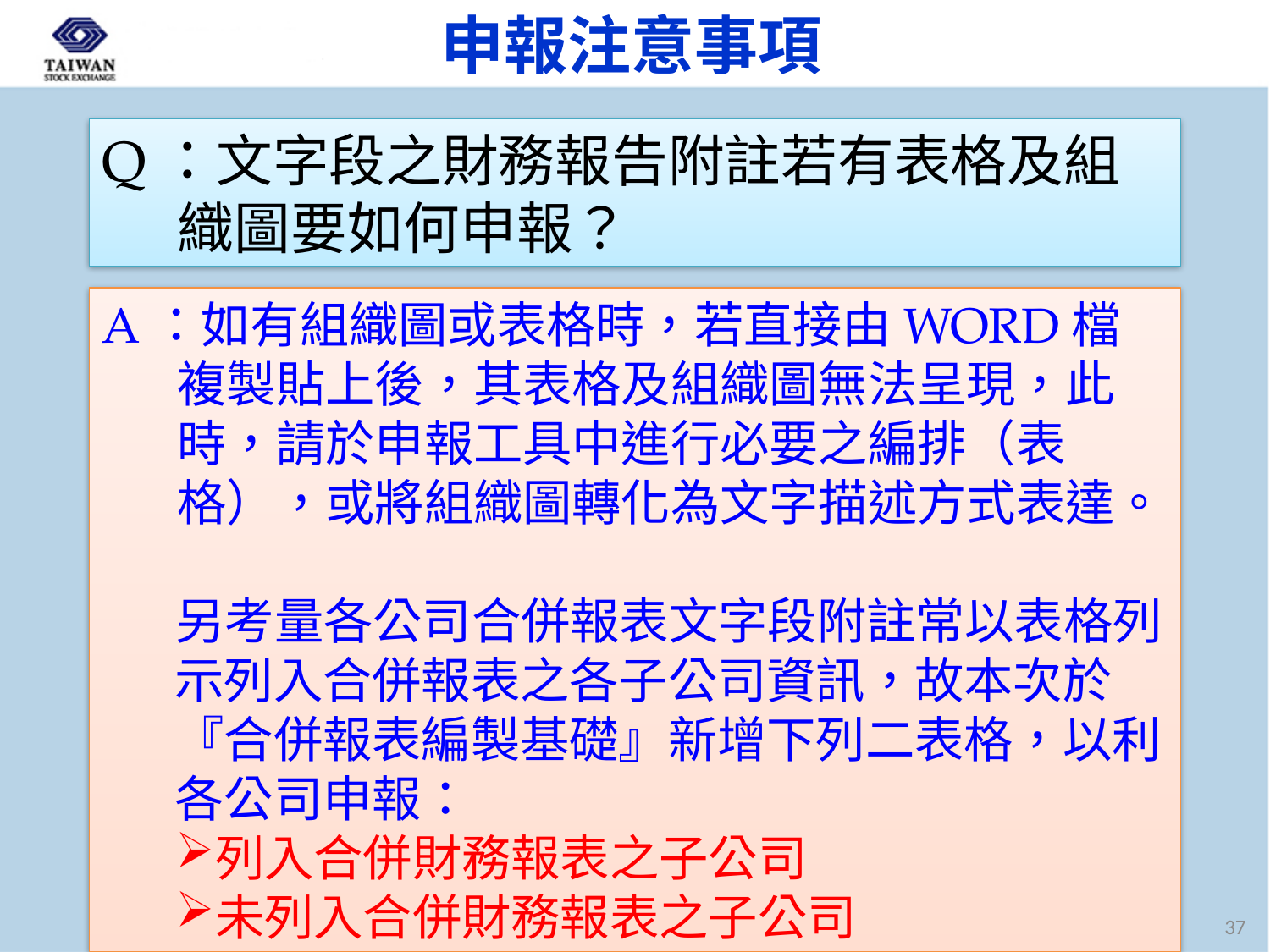

申報注意事項
Q：文字段之財務報告附註若有表格及組織圖要如何申報？
A：如有組織圖或表格時，若直接由WORD檔複製貼上後，其表格及組織圖無法呈現，此時，請於申報工具中進行必要之編排（表格），或將組織圖轉化為文字描述方式表達。
另考量各公司合併報表文字段附註常以表格列示列入合併報表之各子公司資訊，故本次於『合併報表編製基礎』新增下列二表格，以利各公司申報：
列入合併財務報表之子公司
未列入合併財務報表之子公司
37